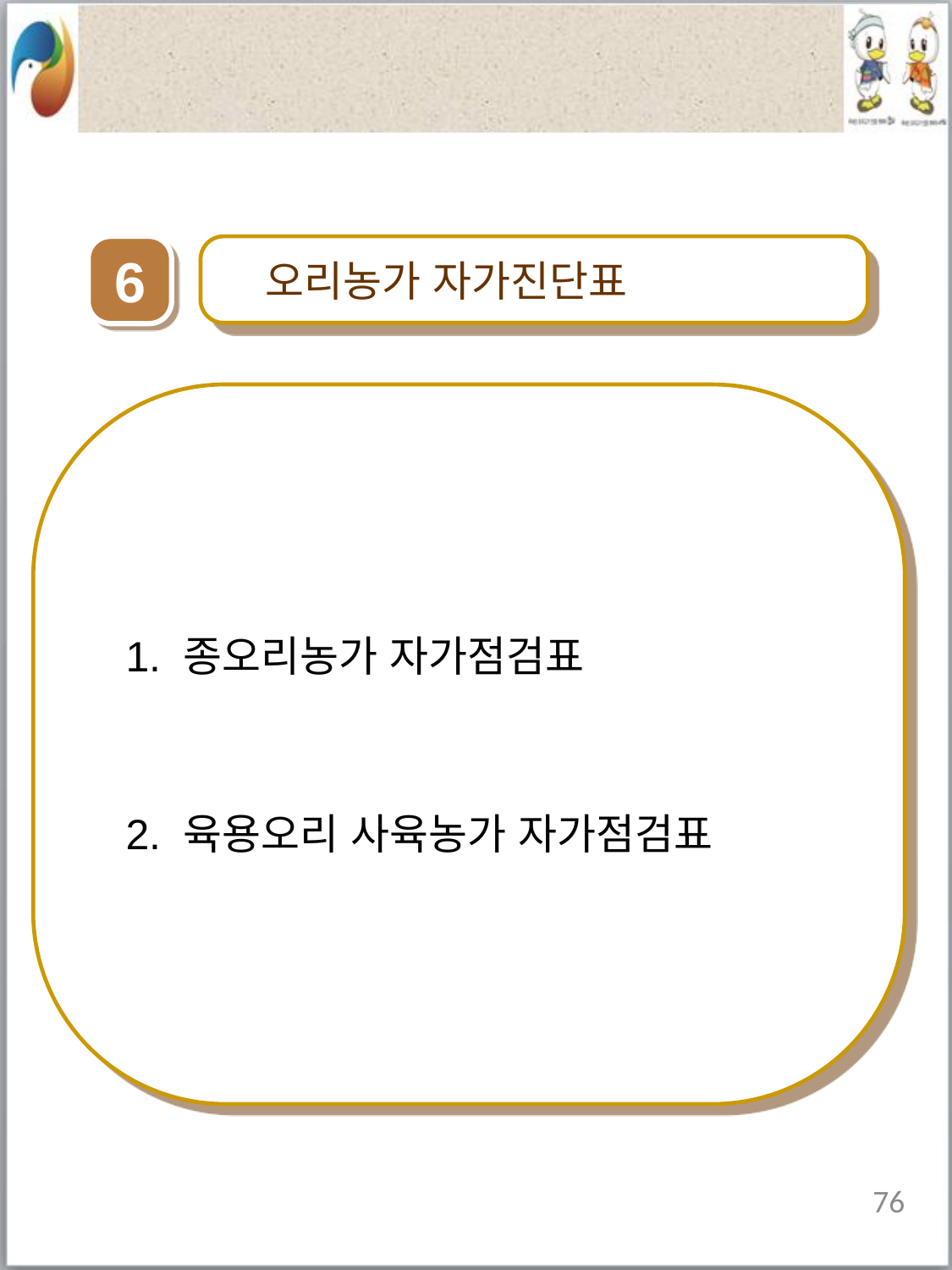

6
   오리농가 자가진단표
  1. 종오리농가 자가점검표

  2. 육용오리 사육농가 자가점검표
76